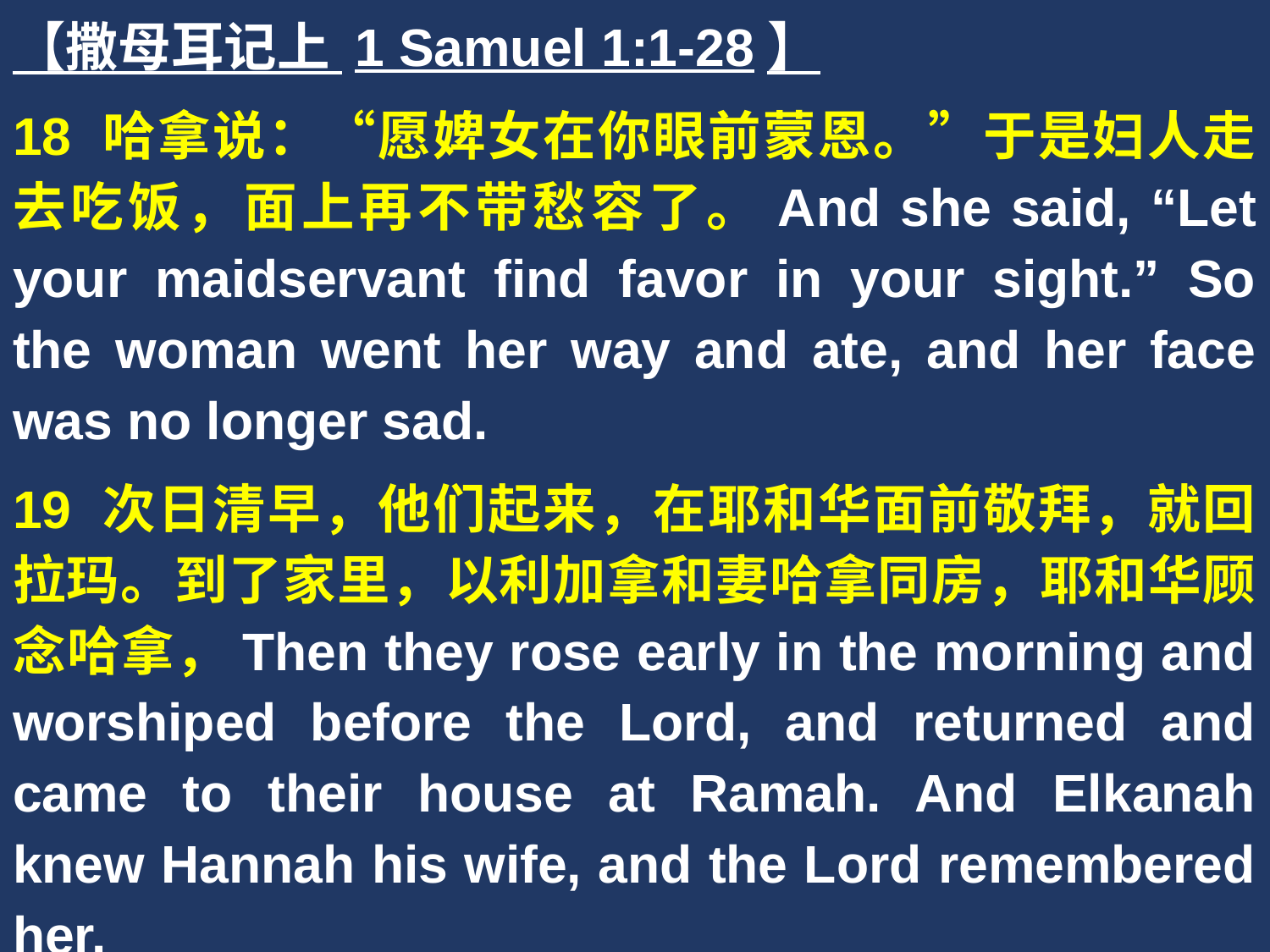

【撒母耳记上 1 Samuel 1:1-28】
18 哈拿说：“愿婢女在你眼前蒙恩。”于是妇人走去吃饭，面上再不带愁容了。And she said, “Let your maidservant find favor in your sight.” So the woman went her way and ate, and her face was no longer sad.
19 次日清早，他们起来，在耶和华面前敬拜，就回拉玛。到了家里，以利加拿和妻哈拿同房，耶和华顾念哈拿，Then they rose early in the morning and worshiped before the Lord, and returned and came to their house at Ramah. And Elkanah knew Hannah his wife, and the Lord remembered her.